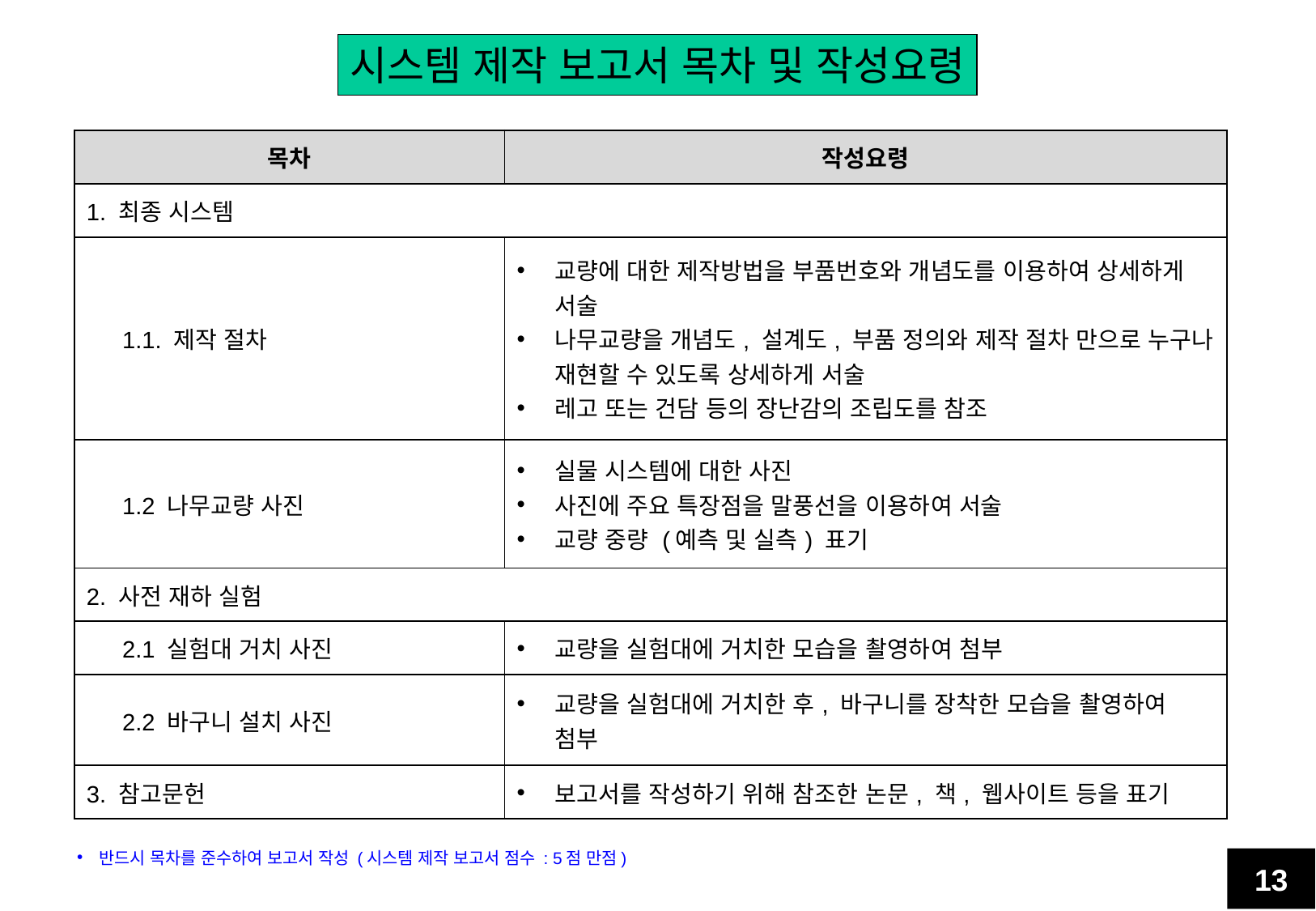

시스템 제작 보고서 목차 및 작성요령
| 목차 | 작성요령 |
| --- | --- |
| 1. 최종 시스템 |  |
| 1.1. 제작 절차 | 교량에 대한 제작방법을 부품번호와 개념도를 이용하여 상세하게 서술 나무교량을 개념도, 설계도, 부품 정의와 제작 절차 만으로 누구나 재현할 수 있도록 상세하게 서술 레고 또는 건담 등의 장난감의 조립도를 참조 |
| 1.2 나무교량 사진 | 실물 시스템에 대한 사진 사진에 주요 특장점을 말풍선을 이용하여 서술 교량 중량 (예측 및 실측) 표기 |
| 2. 사전 재하 실험 |  |
| 2.1 실험대 거치 사진 | 교량을 실험대에 거치한 모습을 촬영하여 첨부 |
| 2.2 바구니 설치 사진 | 교량을 실험대에 거치한 후, 바구니를 장착한 모습을 촬영하여 첨부 |
| 3. 참고문헌 | 보고서를 작성하기 위해 참조한 논문, 책, 웹사이트 등을 표기 |
반드시 목차를 준수하여 보고서 작성 (시스템 제작 보고서 점수 : 5점 만점)
13